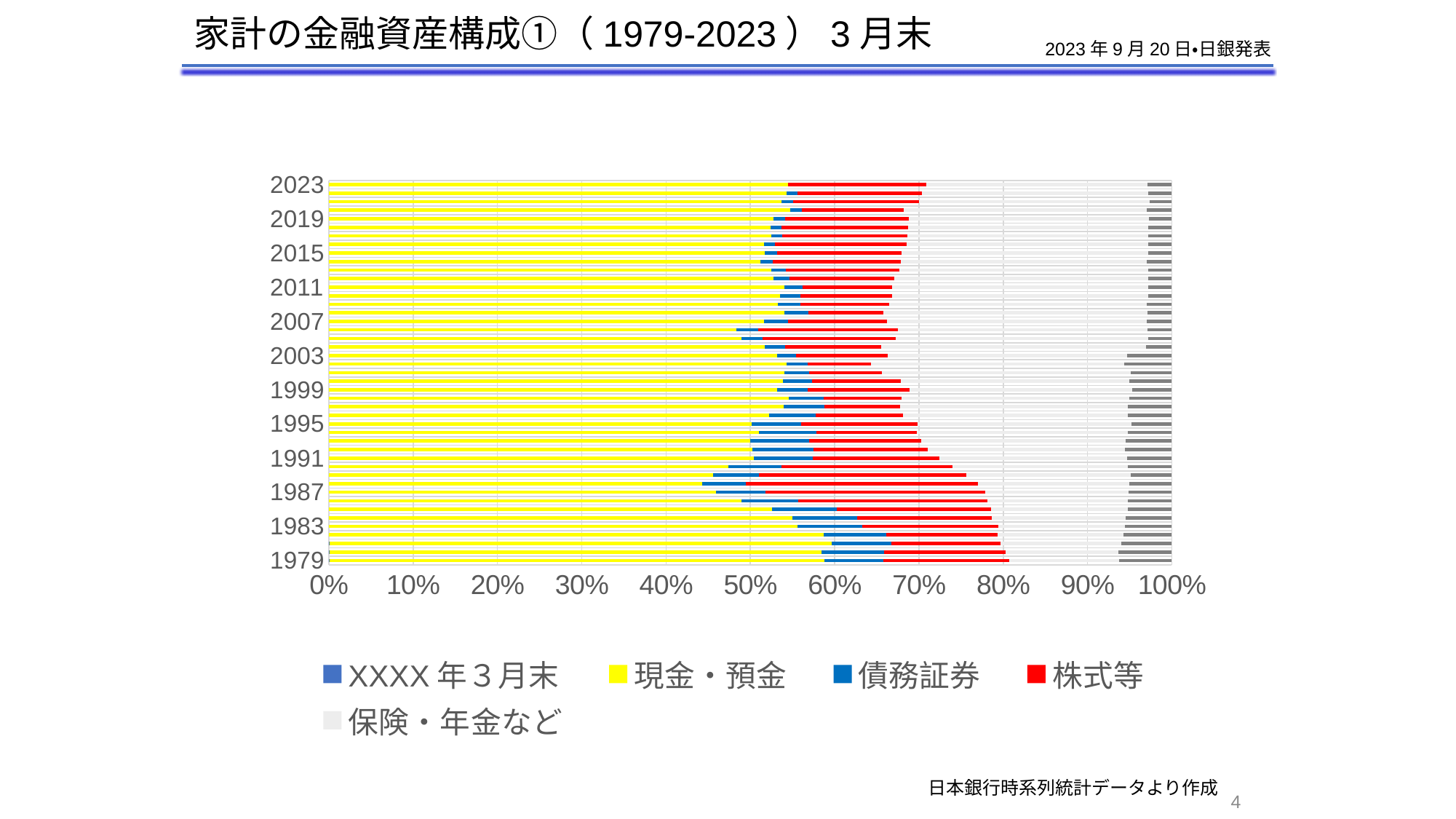

家計の金融資産構成①（1979-2023）3月末
2023年9月20日・日銀発表

[unsupported chart]

日本銀行時系列統計データより作成
4